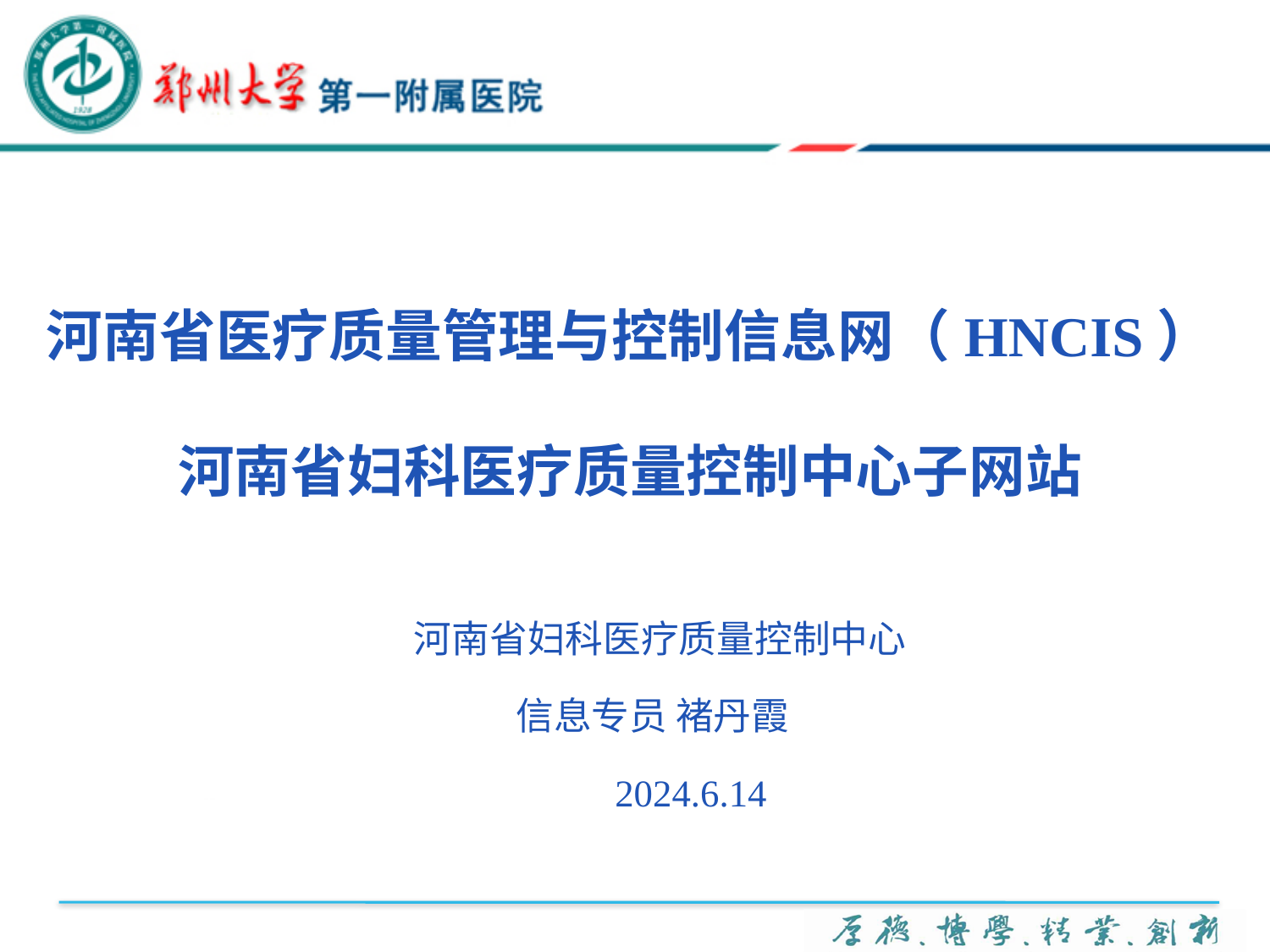

# 河南省医疗质量管理与控制信息网（HNCIS） 河南省妇科医疗质量控制中心子网站
           河南省妇科医疗质量控制中心
        信息专员 褚丹霞
                2024.6.14